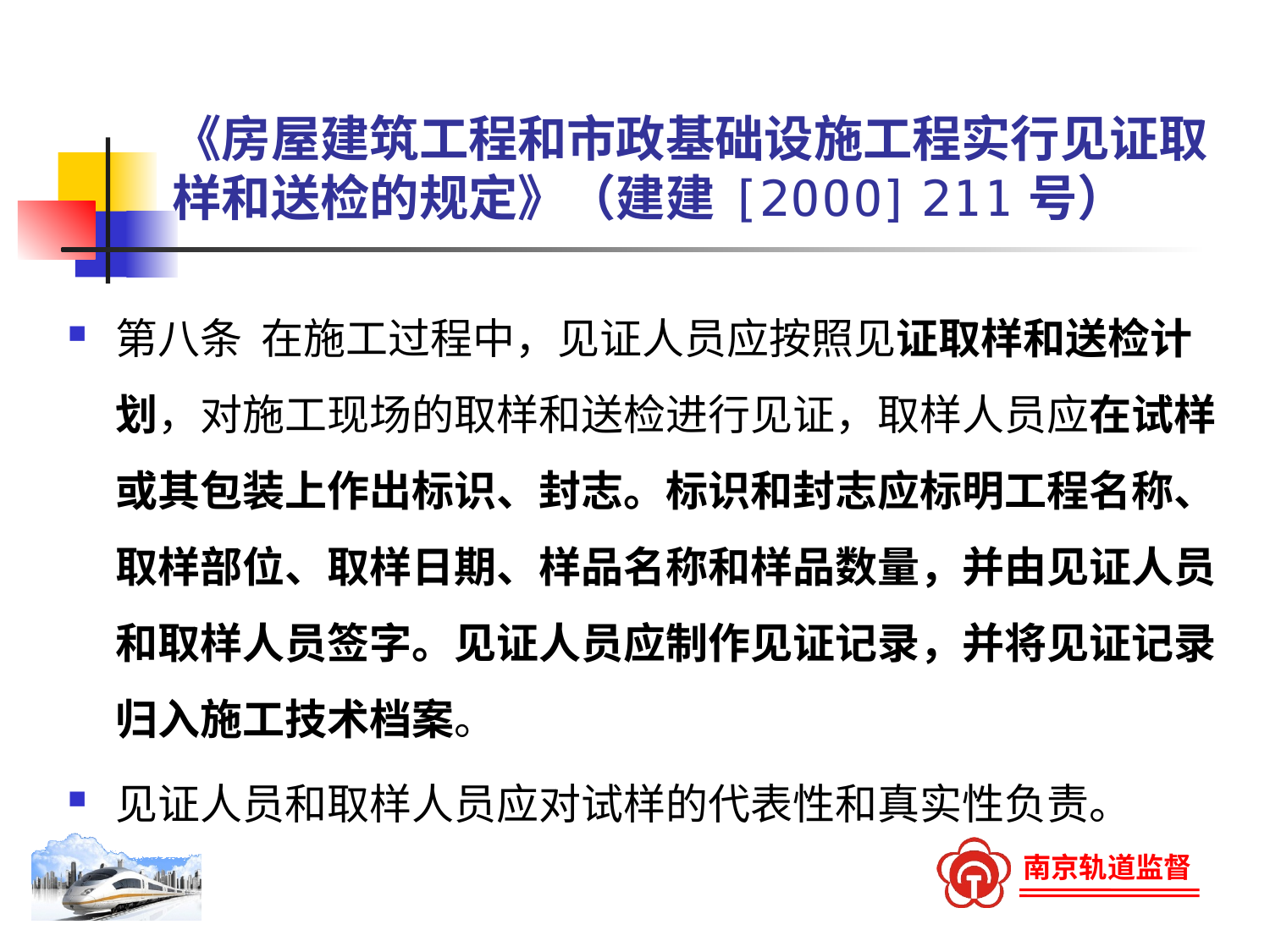

# 《房屋建筑工程和市政基础设施工程实行见证取样和送检的规定》（建建 [2000] 211号）
第八条  在施工过程中，见证人员应按照见证取样和送检计划，对施工现场的取样和送检进行见证，取样人员应在试样或其包装上作出标识、封志。标识和封志应标明工程名称、取样部位、取样日期、样品名称和样品数量，并由见证人员和取样人员签字。见证人员应制作见证记录，并将见证记录归入施工技术档案。
见证人员和取样人员应对试样的代表性和真实性负责。